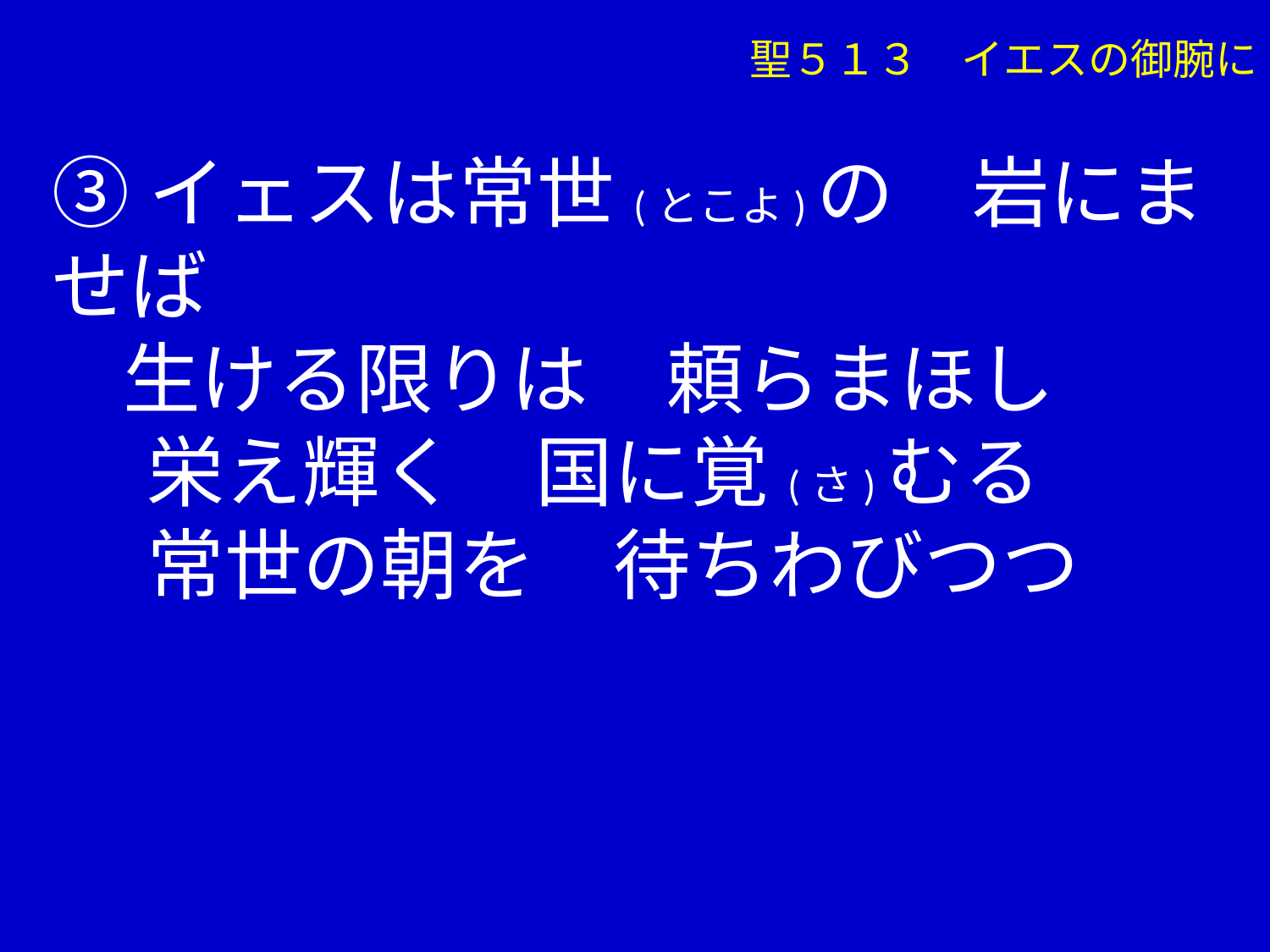

聖５１３　イエスの御腕に
➂イェスは常世(とこよ)の　岩にませば
   生ける限りは　頼らまほし
　 栄え輝く　国に覚(さ)むる
　 常世の朝を　待ちわびつつ